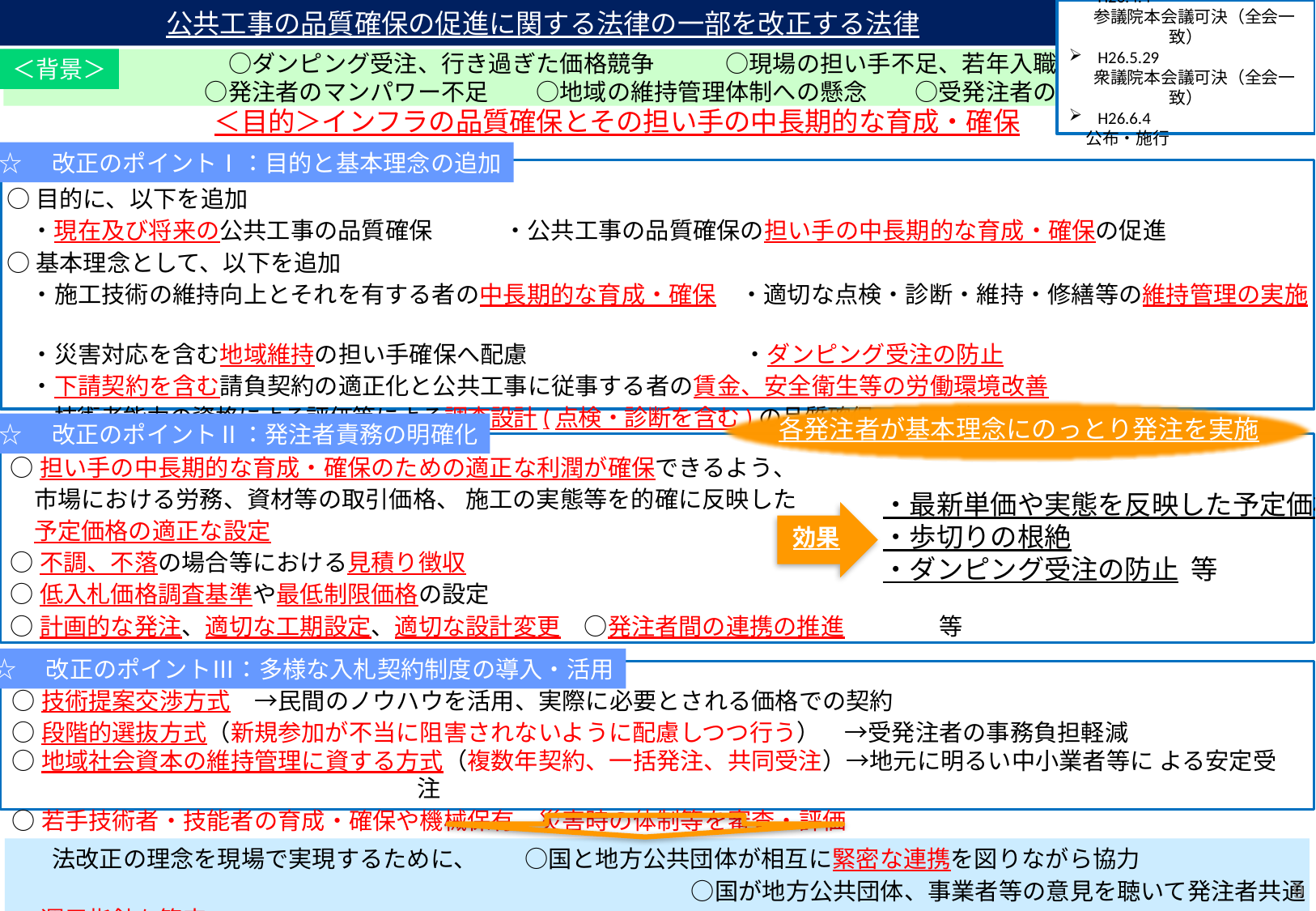

H26.4.4
　参議院本会議可決（全会一致）
H26.5.29
　衆議院本会議可決（全会一致）
H26.6.4
　公布・施行
　　　　　　公共工事の品質確保の促進に関する法律の一部を改正する法律
＜背景＞
　　　　　　　　　○ダンピング受注、行き過ぎた価格競争　　　○現場の担い手不足、若年入職者減少
　　　　　　　　○発注者のマンパワー不足　　○地域の維持管理体制への懸念　　○受発注者の負担増大
＜目的＞インフラの品質確保とその担い手の中長期的な育成・確保
☆　改正のポイントⅠ：目的と基本理念の追加

○目的に、以下を追加
　・現在及び将来の公共工事の品質確保　　　・公共工事の品質確保の担い手の中長期的な育成・確保の促進
○基本理念として、以下を追加
・施工技術の維持向上とそれを有する者の中長期的な育成・確保　・適切な点検・診断・維持・修繕等の維持管理の実施
・災害対応を含む地域維持の担い手確保へ配慮                                         ・ダンピング受注の防止
・下請契約を含む請負契約の適正化と公共工事に従事する者の賃金、安全衛生等の労働環境改善
・技術者能力の資格による評価等による調査設計(点検・診断を含む)の品質確保 　 　　等

各発注者が基本理念にのっとり発注を実施
☆　改正のポイントⅡ：発注者責務の明確化

○担い手の中長期的な育成・確保のための適正な利潤が確保できるよう、
　市場における労務、資材等の取引価格、 施工の実態等を的確に反映した
　予定価格の適正な設定
○不調、不落の場合等における見積り徴収
○低入札価格調査基準や最低制限価格の設定
○計画的な発注、適切な工期設定、適切な設計変更　○発注者間の連携の推進　　　　等
・最新単価や実態を反映した予定価格
・歩切りの根絶
・ダンピング受注の防止  等
効果
☆　改正のポイントⅢ：多様な入札契約制度の導入・活用

○技術提案交渉方式　→民間のノウハウを活用、実際に必要とされる価格での契約
○段階的選抜方式（新規参加が不当に阻害されないように配慮しつつ行う）　→受発注者の事務負担軽減
○地域社会資本の維持管理に資する方式（複数年契約、一括発注、共同受注）→地元に明るい中小業者等に よる安定受注
○若手技術者・技能者の育成・確保や機械保有、災害時の体制等を審査・評価

　　法改正の理念を現場で実現するために、　　○国と地方公共団体が相互に緊密な連携を図りながら協力
　　　　　　　　　　　　　　　　　　　　　　　　　　　　　○国が地方公共団体、事業者等の意見を聴いて発注者共通の運用指針を策定
9